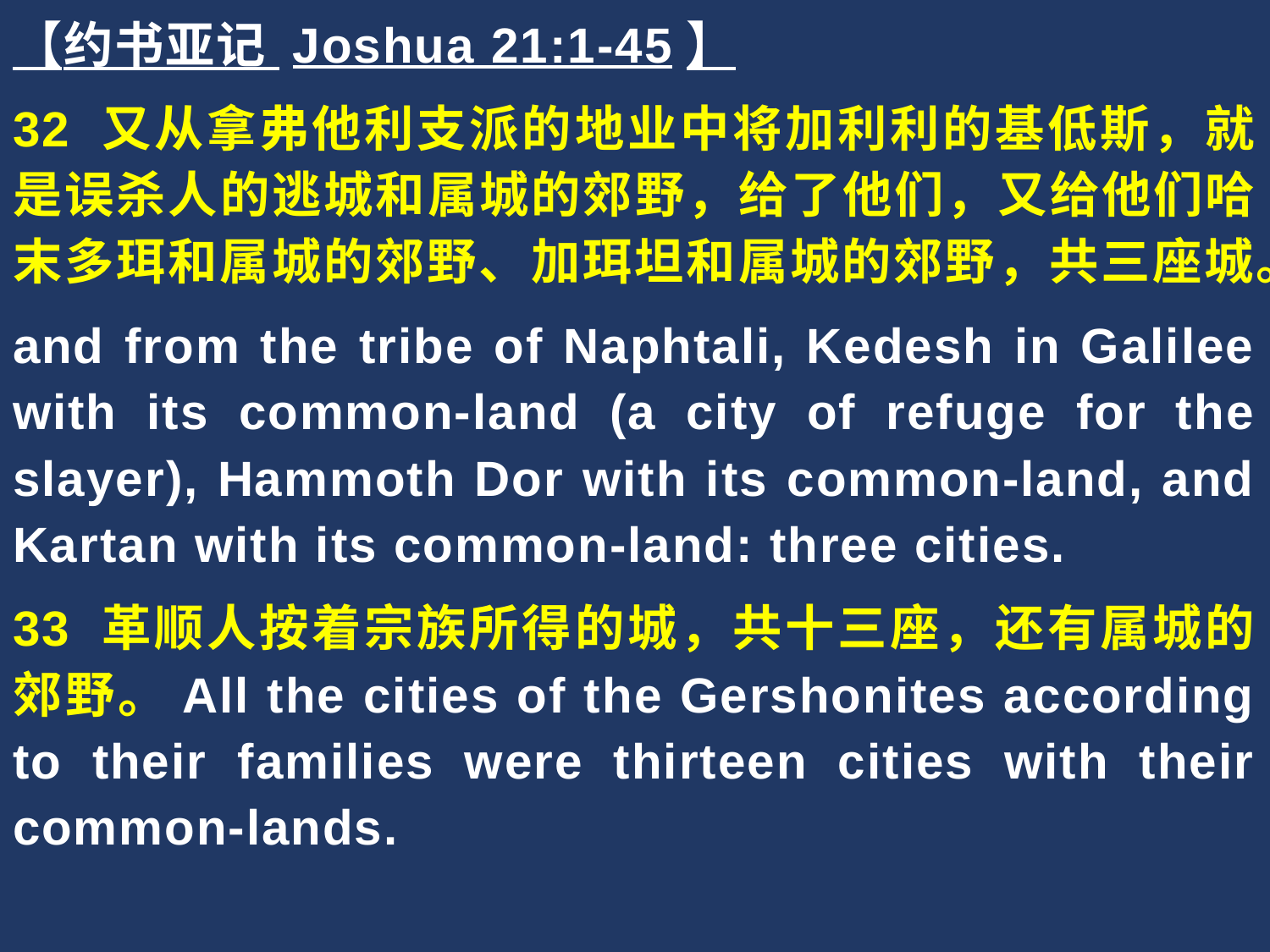

【约书亚记 Joshua 21:1-45】
32 又从拿弗他利支派的地业中将加利利的基低斯，就是误杀人的逃城和属城的郊野，给了他们，又给他们哈末多珥和属城的郊野、加珥坦和属城的郊野，共三座城。
and from the tribe of Naphtali, Kedesh in Galilee with its common-land (a city of refuge for the slayer), Hammoth Dor with its common-land, and Kartan with its common-land: three cities.
33 革顺人按着宗族所得的城，共十三座，还有属城的郊野。All the cities of the Gershonites according to their families were thirteen cities with their common-lands.